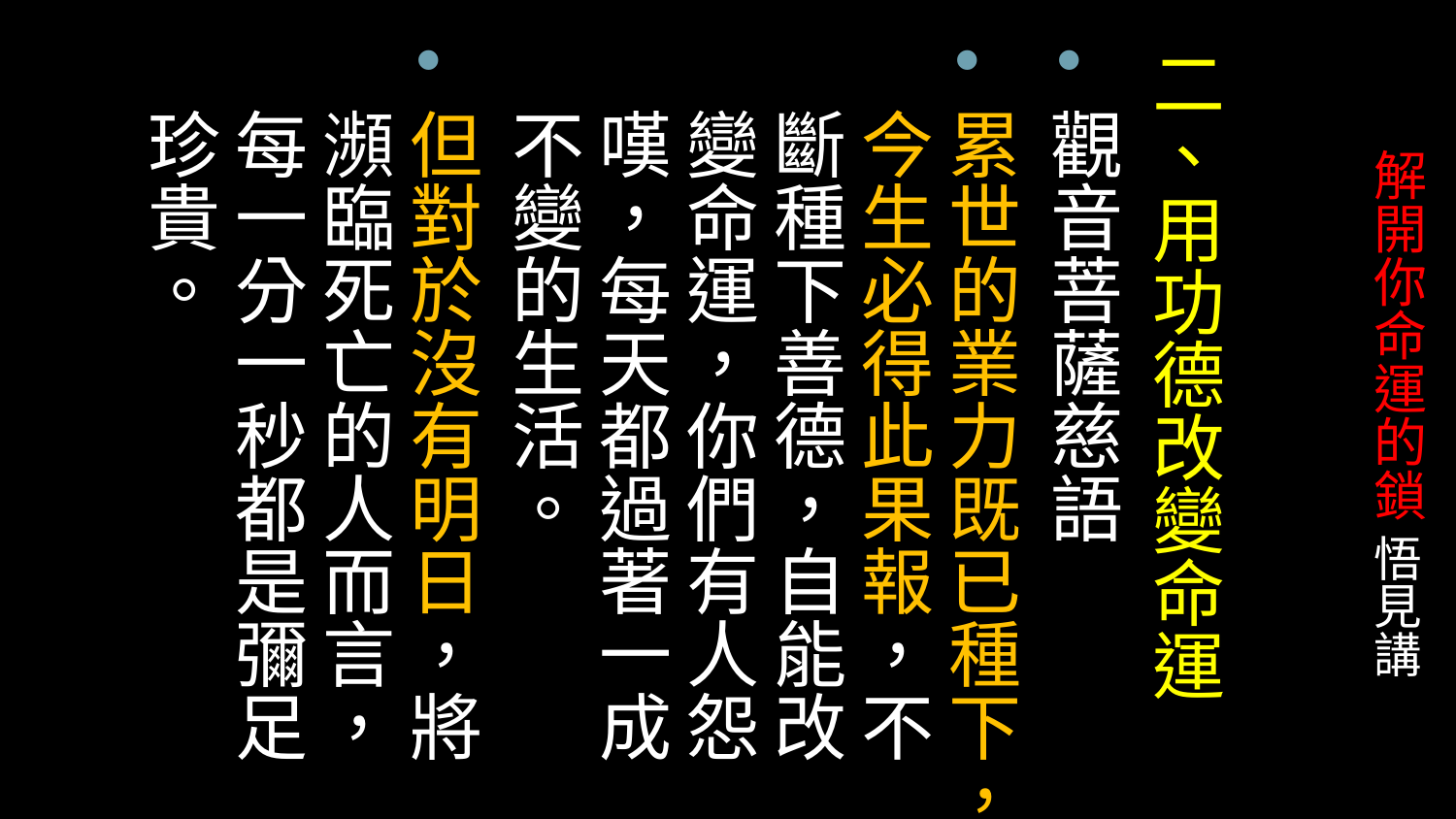

二、用功德改變命運
觀音菩薩慈語
累世的業力既已種下，今生必得此果報，不斷種下善德，自能改變命運，你們有人怨嘆，每天都過著一成不變的生活。
但對於沒有明日，將瀕臨死亡的人而言，每一分一秒都是彌足珍貴。

# 解開你命運的鎖 悟見講